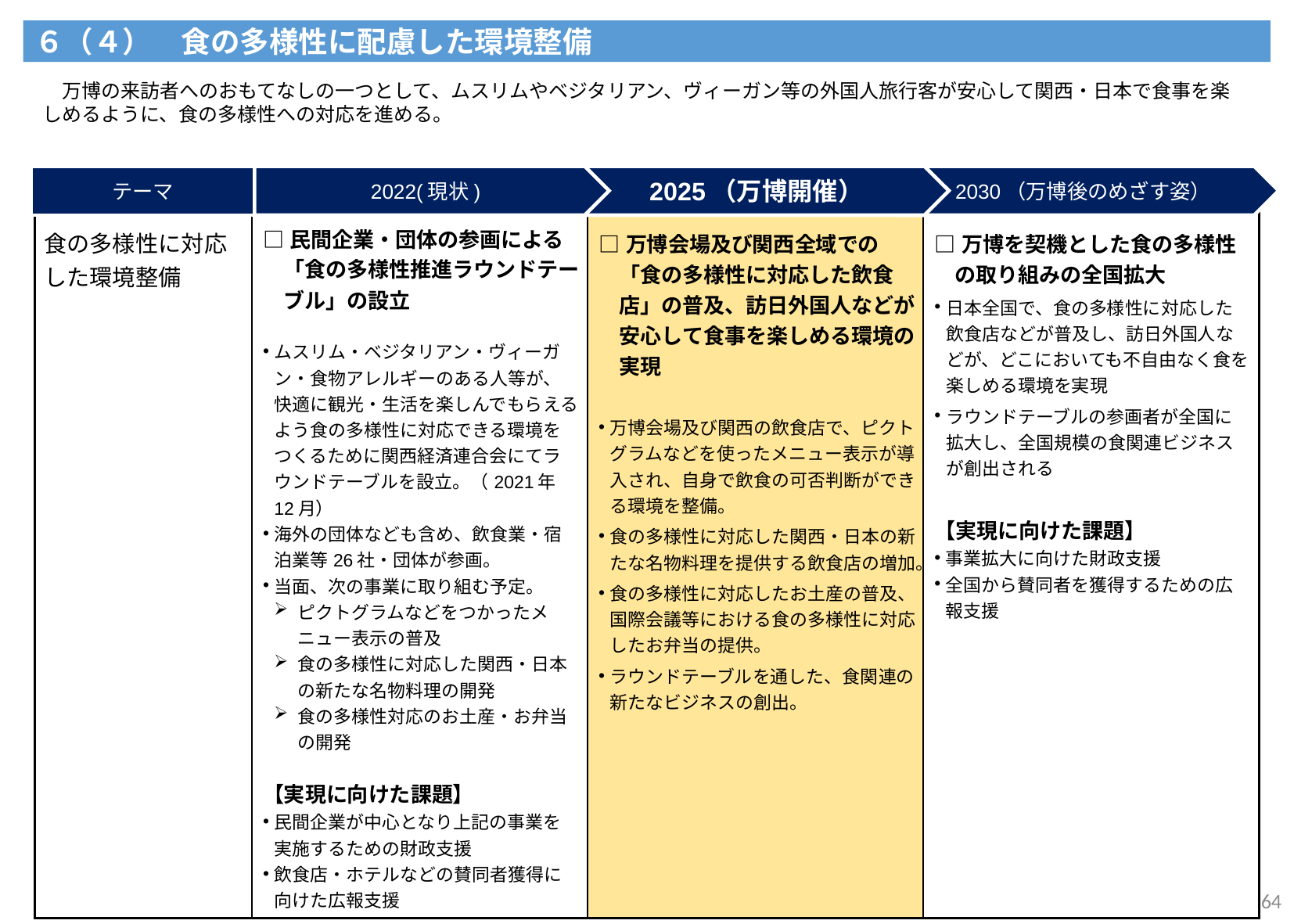

６（４）　食の多様性に配慮した環境整備
　万博の来訪者へのおもてなしの一つとして、ムスリムやベジタリアン、ヴィーガン等の外国人旅行客が安心して関西・日本で食事を楽しめるように、食の多様性への対応を進める。
テーマ
2022(現状)
2030（万博後のめざす姿）
2025（万博開催）
| 食の多様性に対応した環境整備 | □民間企業・団体の参画による「食の多様性推進ラウンドテーブル」の設立 ムスリム・ベジタリアン・ヴィーガン・食物アレルギーのある人等が、快適に観光・生活を楽しんでもらえるよう食の多様性に対応できる環境をつくるために関西経済連合会にてラウンドテーブルを設立。（2021年12月） 海外の団体なども含め、飲食業・宿泊業等26社・団体が参画。 当面、次の事業に取り組む予定。 ピクトグラムなどをつかったメニュー表示の普及 食の多様性に対応した関西・日本の新たな名物料理の開発 食の多様性対応のお土産・お弁当の開発 【実現に向けた課題】 民間企業が中心となり上記の事業を実施するための財政支援 飲食店・ホテルなどの賛同者獲得に向けた広報支援 | □万博会場及び関西全域での「食の多様性に対応した飲食店」の普及、訪日外国人などが安心して食事を楽しめる環境の実現 万博会場及び関西の飲食店で、ピクトグラムなどを使ったメニュー表示が導入され、自身で飲食の可否判断ができる環境を整備。 食の多様性に対応した関西・日本の新たな名物料理を提供する飲食店の増加。 食の多様性に対応したお土産の普及、国際会議等における食の多様性に対応したお弁当の提供。 ラウンドテーブルを通した、食関連の新たなビジネスの創出。 | □万博を契機とした食の多様性の取り組みの全国拡大 日本全国で、食の多様性に対応した飲食店などが普及し、訪日外国人などが、どこにおいても不自由なく食を楽しめる環境を実現 ラウンドテーブルの参画者が全国に拡大し、全国規模の食関連ビジネスが創出される 【実現に向けた課題】 事業拡大に向けた財政支援 全国から賛同者を獲得するための広報支援 |
| --- | --- | --- | --- |
64